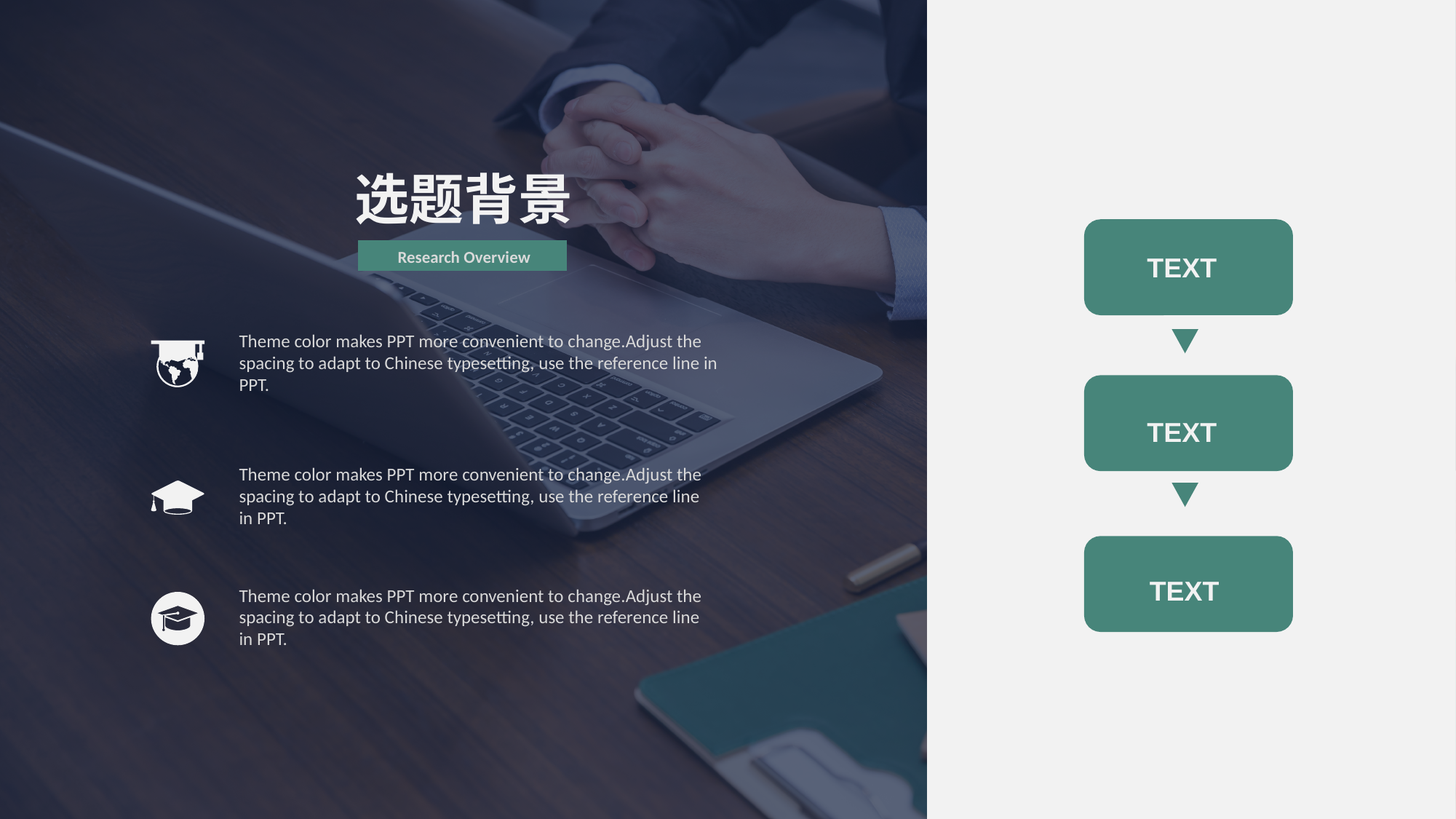

选题背景

Research Overview
TEXT
Theme color makes PPT more convenient to change.Adjust the spacing to adapt to Chinese typesetting, use the reference line in PPT.

TEXT
Theme color makes PPT more convenient to change.Adjust the spacing to adapt to Chinese typesetting, use the reference line in PPT.

TEXT
Theme color makes PPT more convenient to change.Adjust the spacing to adapt to Chinese typesetting, use the reference line in PPT.